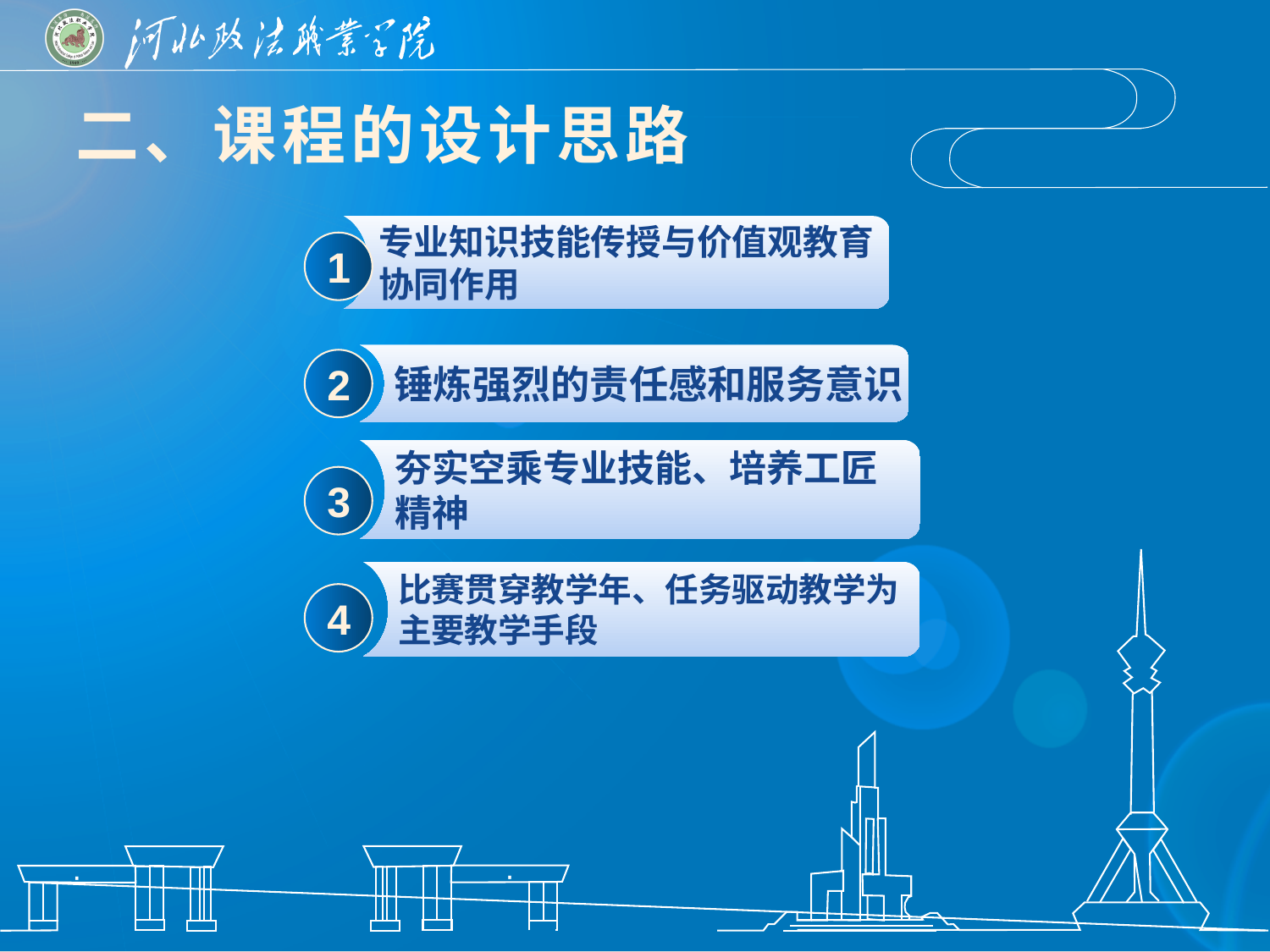

# 二、课程的设计思路
专业知识技能传授与价值观教育协同作用
1
锤炼强烈的责任感和服务意识
2
夯实空乘专业技能、培养工匠精神
3
比赛贯穿教学年、任务驱动教学为主要教学手段
4
6